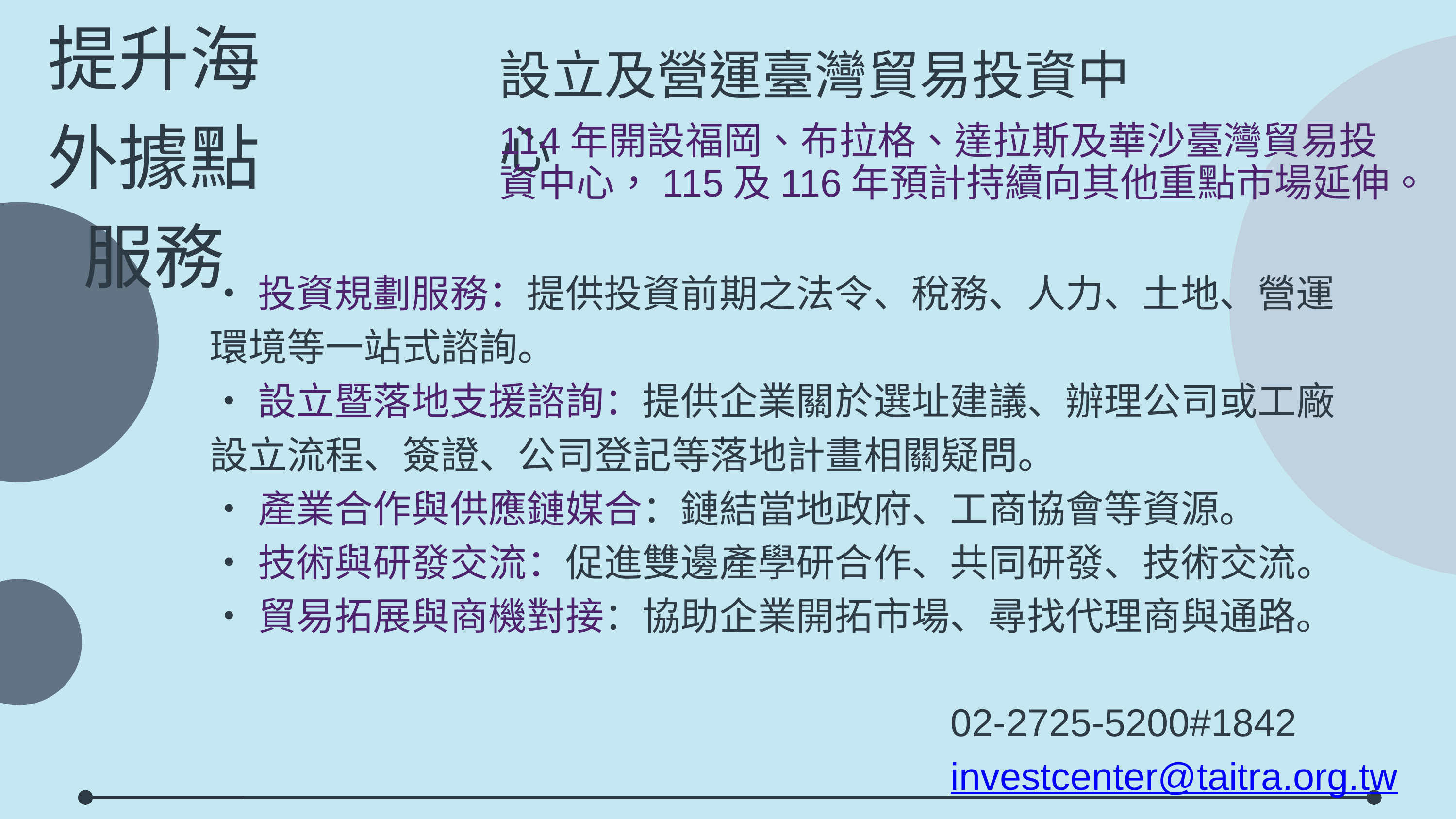

提升海外據點服務

設立及營運臺灣貿易投資中心

114年開設福岡、布拉格、達拉斯及華沙臺灣貿易投資中心，115及116年預計持續向其他重點市場延伸。

•投資規劃服務：提供投資前期之法令、稅務、人力、土地、營運環境等一站式諮詢。
•設立暨落地支援諮詢：提供企業關於選址建議、辦理公司或工廠設立流程、簽證、公司登記等落地計畫相關疑問。
•產業合作與供應鏈媒合：鏈結當地政府、工商協會等資源。
•技術與研發交流：促進雙邊產學研合作、共同研發、技術交流。
•貿易拓展與商機對接：協助企業開拓市場、尋找代理商與通路。

02-2725-5200#1842
investcenter@taitra.org.tw